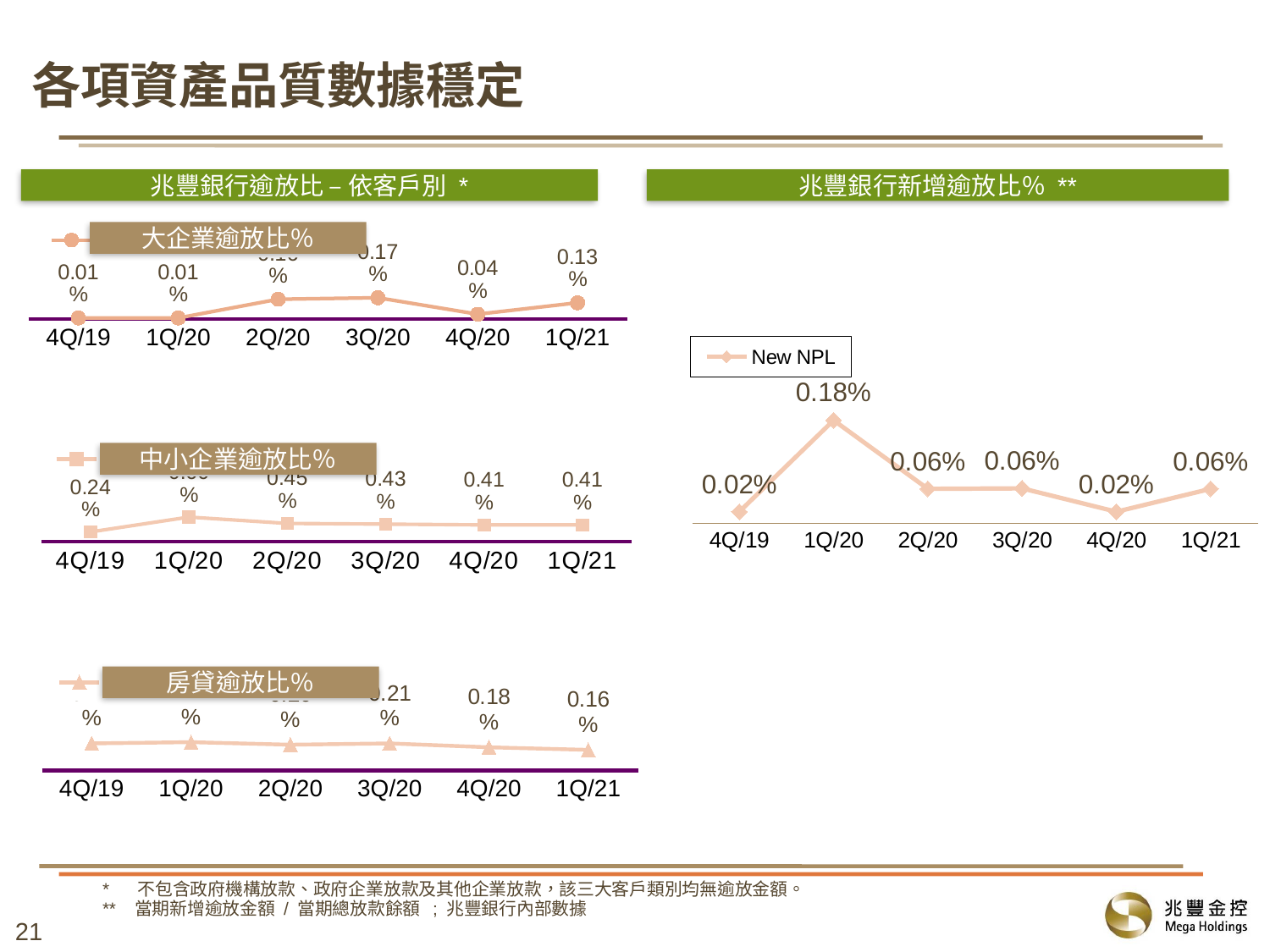

各項資產品質數據穩定
兆豐銀行逾放比 – 依客戶別 *
兆豐銀行新增逾放比％ **
大企業逾放比％

### Chart

| Category | Large corp. NPL% |
|---|---|
| 4Q/19 | 0.0001 |
| 1Q/20 | 0.0001 |
| 2Q/20 | 0.00158 |
| 3Q/20 | 0.0017 |
| 4Q/20 | 0.0004 |
| 1Q/21 | 0.0013 |

### Chart

| Category | New NPL |
|---|---|
| 4Q/19 | 0.0002 |
| 1Q/20 | 0.0018 |
| 2Q/20 | 0.0006 |
| 3Q/20 | 0.0006085547825866848 |
| 4Q/20 | 0.0002 |
| 1Q/21 | 0.0006 |

### Chart

| Category | SME NPL % |
|---|---|
| 4Q/19 | 0.0024 |
| 1Q/20 | 0.006 |
| 2Q/20 | 0.00447 |
| 3Q/20 | 0.0043 |
| 4Q/20 | 0.0041 |
| 1Q/21 | 0.0041 |
中小企業逾放比％

### Chart

| Category | Mortgage NPL % |
|---|---|
| 4Q/19 | 0.0021 |
| 1Q/20 | 0.0022 |
| 2Q/20 | 0.002 |
| 3Q/20 | 0.0021 |
| 4Q/20 | 0.0018 |
| 1Q/21 | 0.0016 |
房貸逾放比％
*     不包含政府機構放款、政府企業放款及其他企業放款，該三大客戶類別均無逾放金額。
**   當期新增逾放金額 / 當期總放款餘額  ; 兆豐銀行內部數據